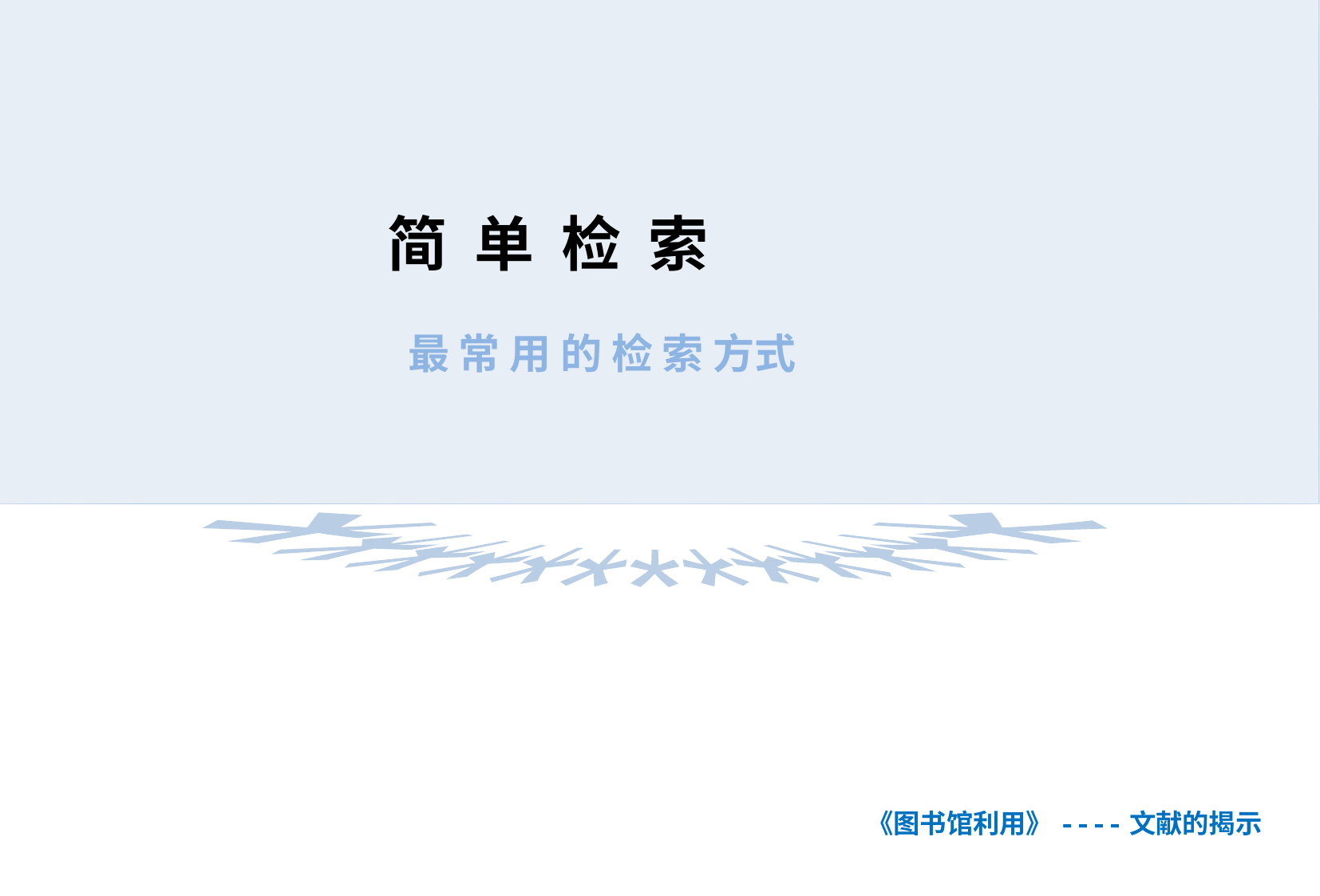

简  单  检  索
       最 常 用 的 检 索 方式
*************
《图书馆利用》----文献的揭示